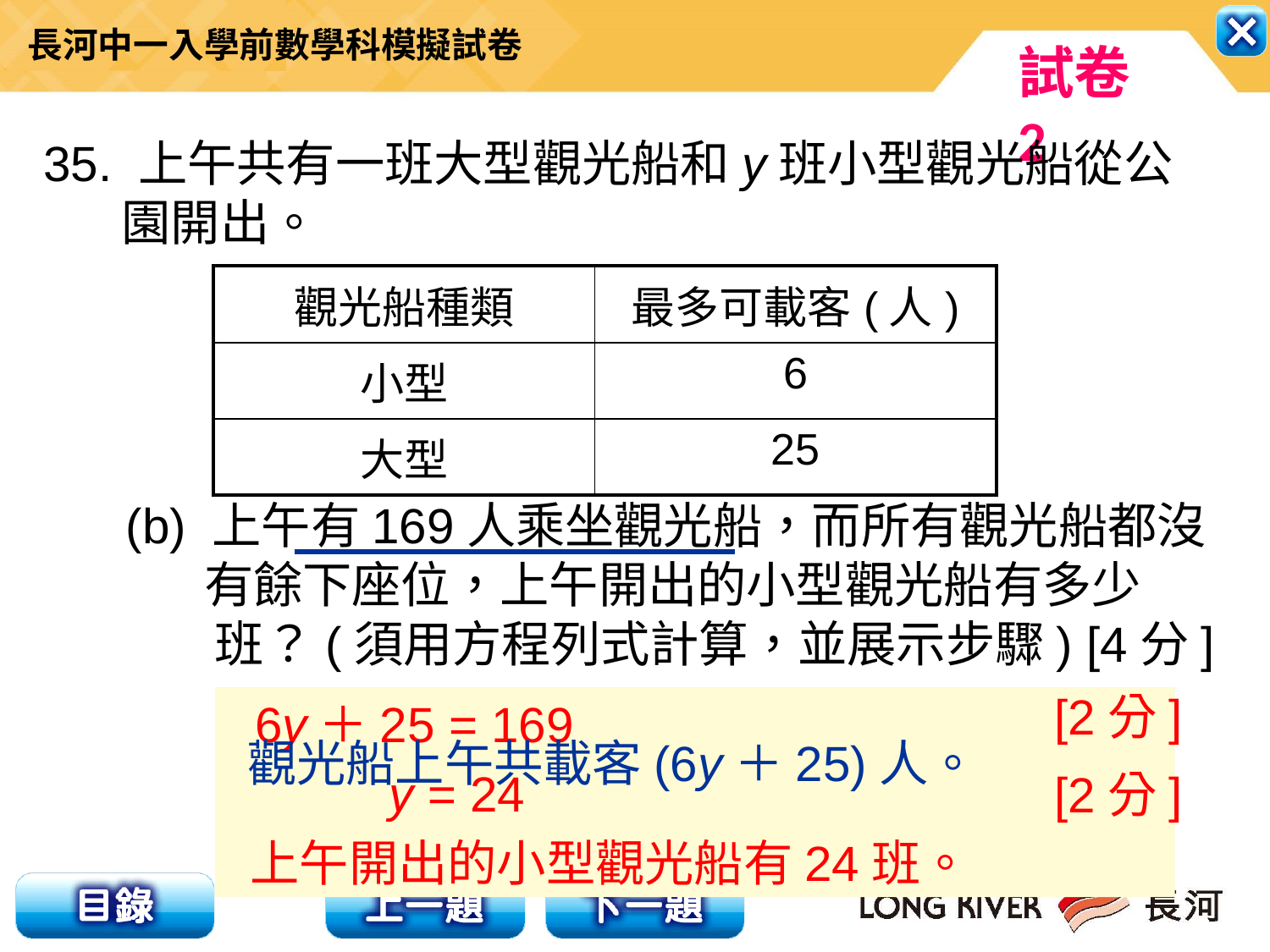

35. 上午共有一班大型觀光船和y班小型觀光船從公
      園開出。
| 觀光船種類 | 最多可載客(人) |
| --- | --- |
| 小型 | 6 |
| 大型 | 25 |
(b) 上午有169人乘坐觀光船，而所有觀光船都沒
      有餘下座位，上午開出的小型觀光船有多少
       班？(須用方程列式計算，並展示步驟) [4分]
 [2分]
  6y＋25 = 169
                  y = 24
 上午開出的小型觀光船有24班。
觀光船上午共載客(6y＋25)人。
 [2分]